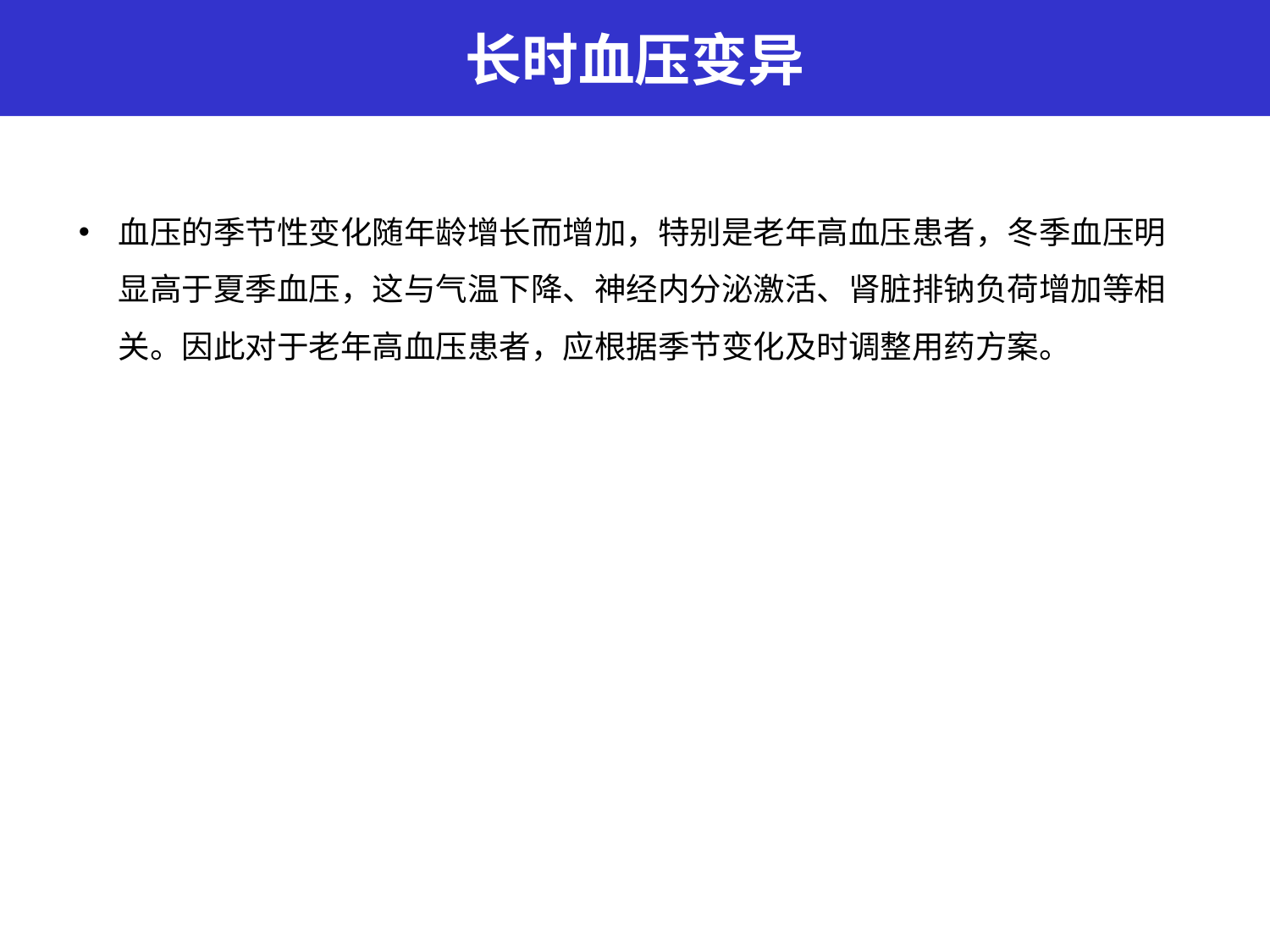

长时血压变异
血压的季节性变化随年龄增长而增加，特别是老年高血压患者，冬季血压明显高于夏季血压，这与气温下降、神经内分泌激活、肾脏排钠负荷增加等相关。因此对于老年高血压患者，应根据季节变化及时调整用药方案。